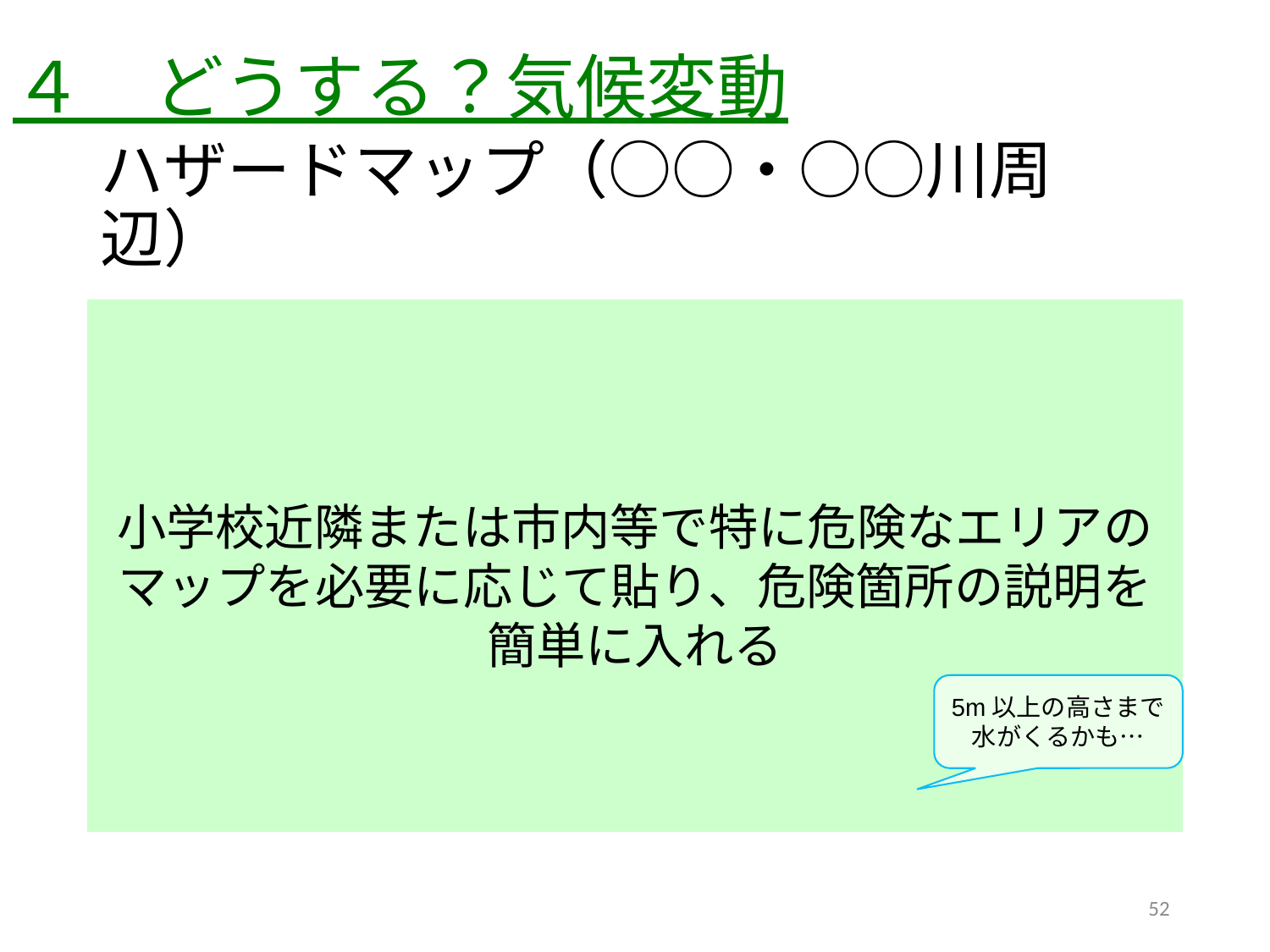

４　どうする？気候変動
# ハザードマップ（○○・○○川周辺）

小学校近隣または市内等で特に危険なエリアのマップを必要に応じて貼り、危険箇所の説明を簡単に入れる

5m以上の高さまで
水がくるかも…
52